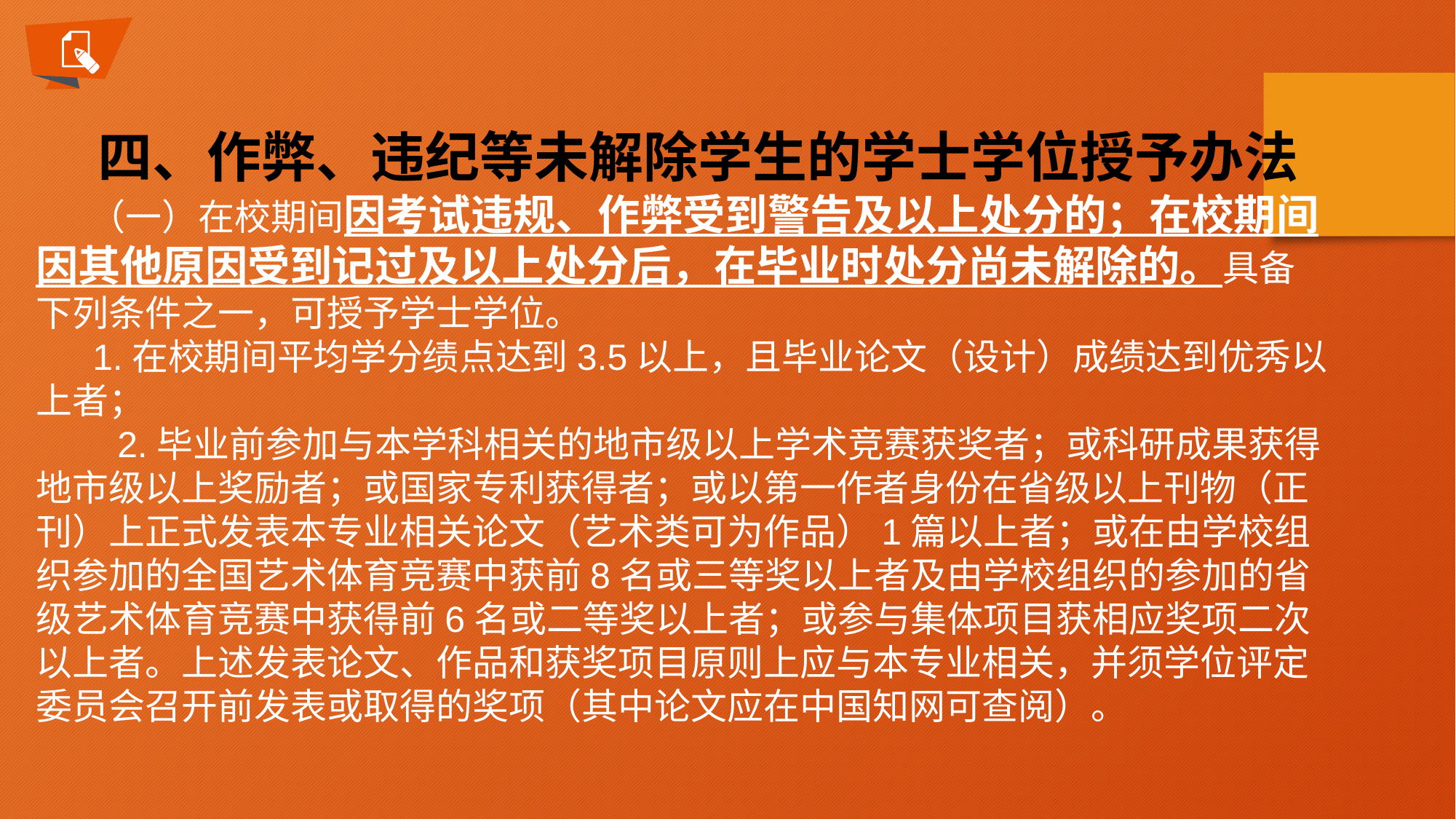

四、作弊、违纪等未解除学生的学士学位授予办法
 （一）在校期间因考试违规、作弊受到警告及以上处分的；在校期间因其他原因受到记过及以上处分后，在毕业时处分尚未解除的。具备下列条件之一，可授予学士学位。
  1.在校期间平均学分绩点达到3.5以上，且毕业论文（设计）成绩达到优秀以上者；
　2.毕业前参加与本学科相关的地市级以上学术竞赛获奖者；或科研成果获得地市级以上奖励者；或国家专利获得者；或以第一作者身份在省级以上刊物（正刊）上正式发表本专业相关论文（艺术类可为作品）1篇以上者；或在由学校组织参加的全国艺术体育竞赛中获前8名或三等奖以上者及由学校组织的参加的省级艺术体育竞赛中获得前6名或二等奖以上者；或参与集体项目获相应奖项二次以上者。上述发表论文、作品和获奖项目原则上应与本专业相关，并须学位评定委员会召开前发表或取得的奖项（其中论文应在中国知网可查阅）。